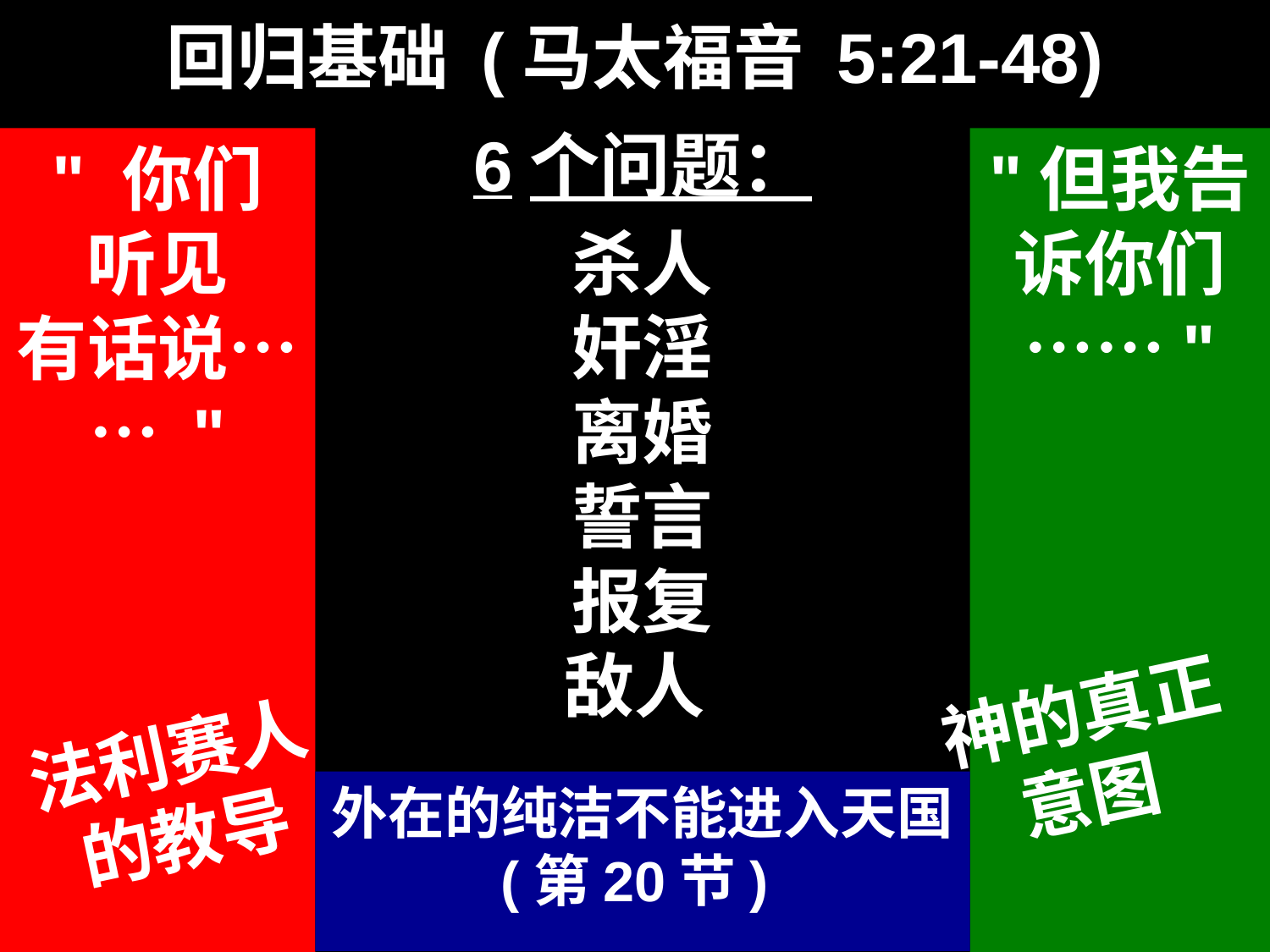

# 回归基础 (马太福音 5:21-48)

6个问题：
" 你们
听见
有话说…… "
"但我告诉你们……"
杀人
奸淫
离婚
誓言
报复
敌人
神的真正意图
法利赛人的教导
外在的纯洁不能进入天国 (第20节)